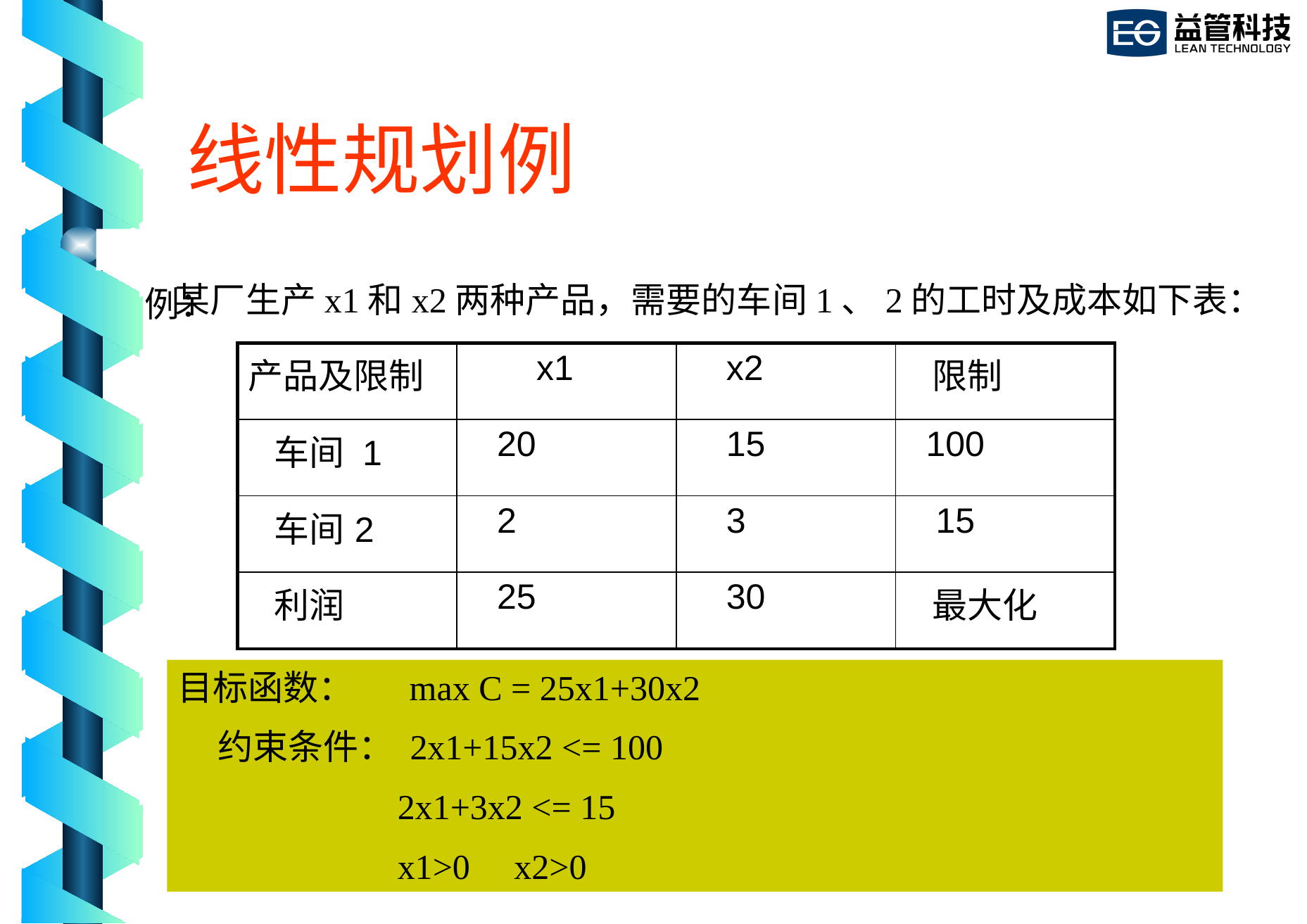

# 线性规划例
某厂生产x1和x2两种产品，需要的车间1、2的工时及成本如下表：

例：
| 产品及限制 | x1 | x2 | 限制 |
| --- | --- | --- | --- |
| 车间 1 | 20 | 15 | 100 |
| 车间2 | 2 | 3 | 15 |
| 利润 | 25 | 30 | 最大化 |
目标函数：      max C = 25x1+30x2
    约束条件： 2x1+15x2 <= 100
                         2x1+3x2 <= 15
                         x1>0     x2>0